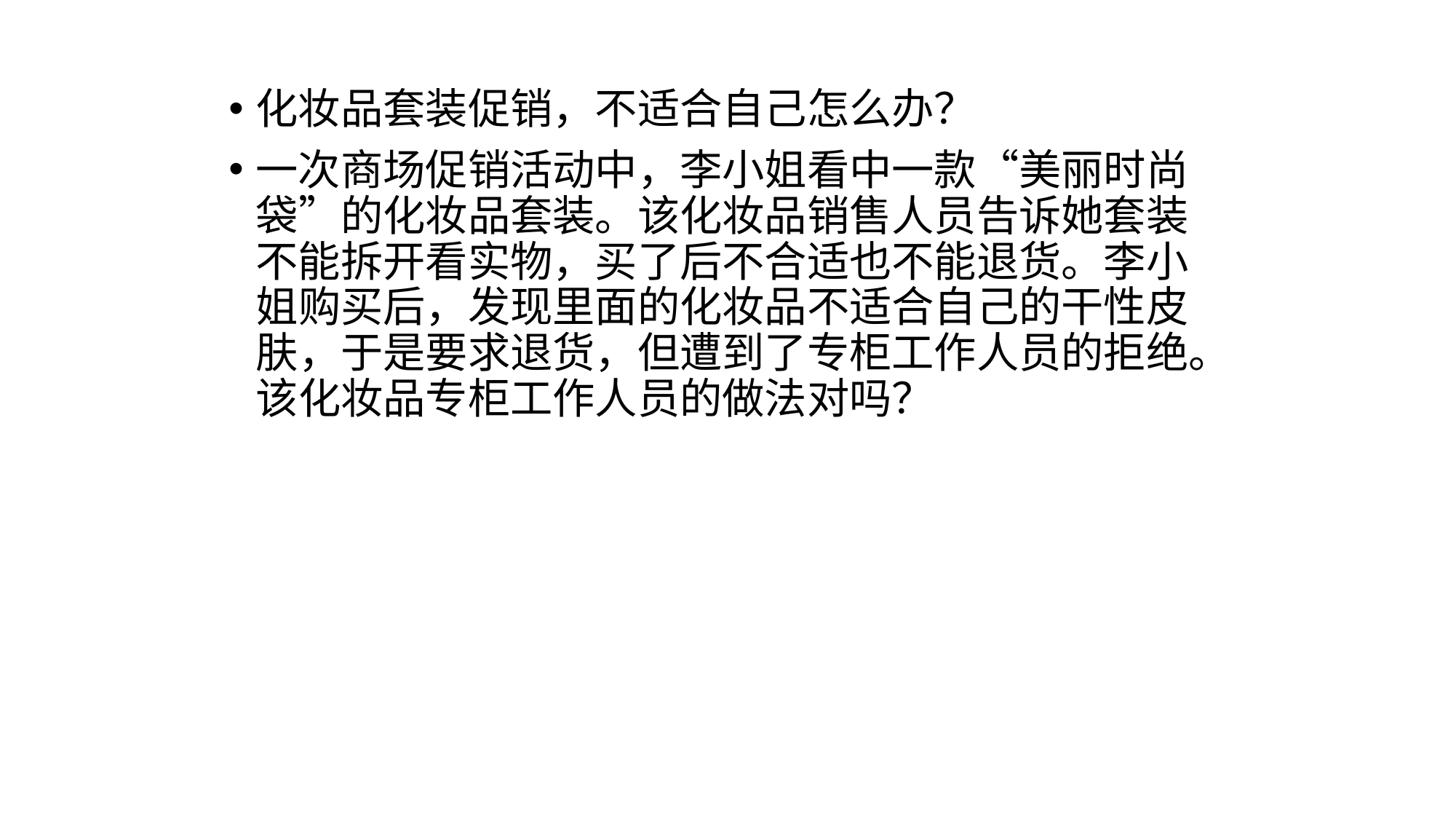

化妆品套装促销，不适合自己怎么办？
一次商场促销活动中，李小姐看中一款“美丽时尚袋”的化妆品套装。该化妆品销售人员告诉她套装不能拆开看实物，买了后不合适也不能退货。李小姐购买后，发现里面的化妆品不适合自己的干性皮肤，于是要求退货，但遭到了专柜工作人员的拒绝。该化妆品专柜工作人员的做法对吗？